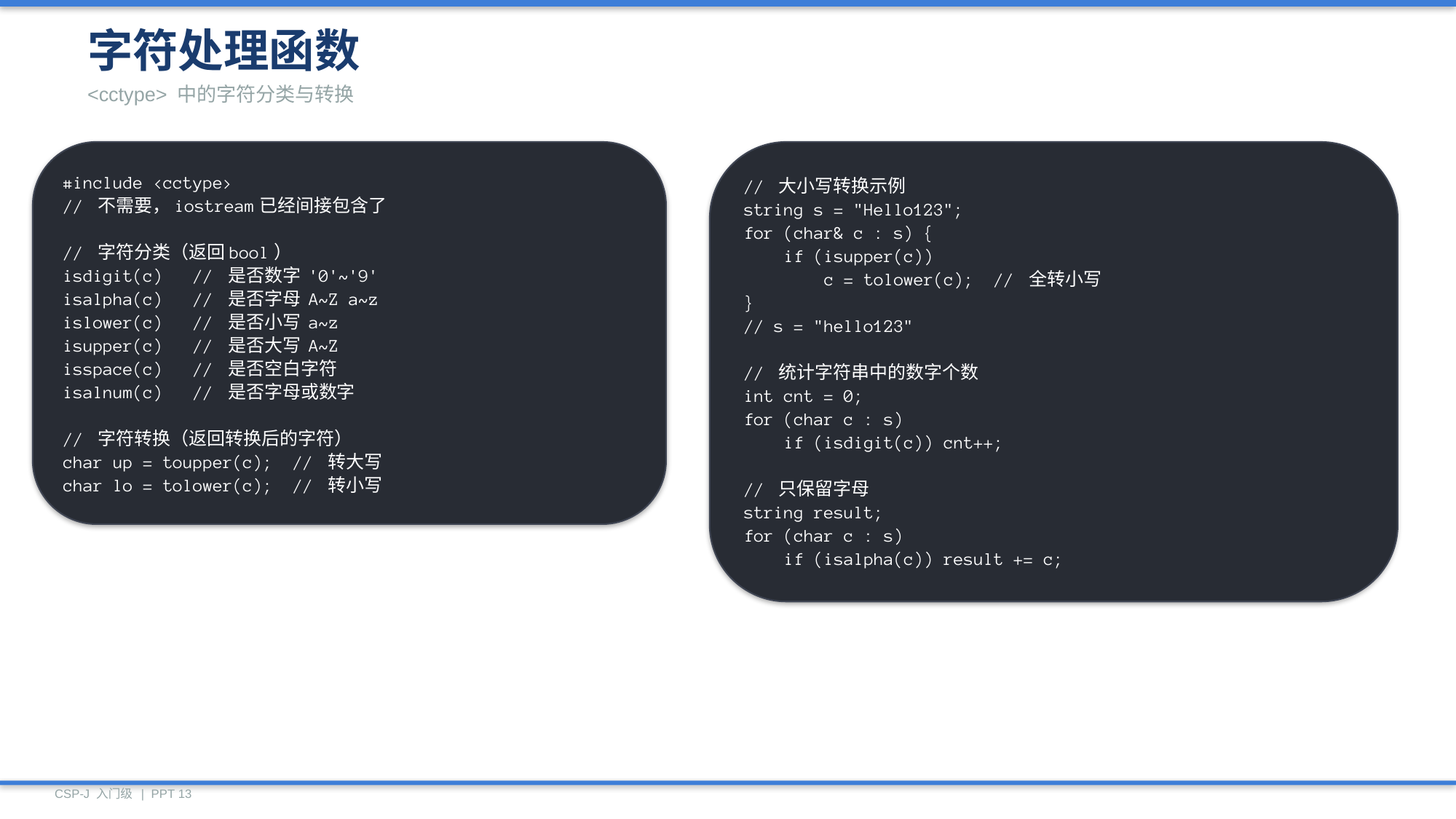

字符处理函数
<cctype> 中的字符分类与转换
#include <cctype>
// 不需要，iostream已经间接包含了

// 字符分类（返回bool）
isdigit(c)   // 是否数字 '0'~'9'
isalpha(c)   // 是否字母 A~Z a~z
islower(c)   // 是否小写 a~z
isupper(c)   // 是否大写 A~Z
isspace(c)   // 是否空白字符
isalnum(c)   // 是否字母或数字

// 字符转换（返回转换后的字符）
char up = toupper(c);  // 转大写
char lo = tolower(c);  // 转小写
// 大小写转换示例
string s = "Hello123";
for (char& c : s) {
    if (isupper(c))
        c = tolower(c);  // 全转小写
}
// s = "hello123"

// 统计字符串中的数字个数
int cnt = 0;
for (char c : s)
    if (isdigit(c)) cnt++;

// 只保留字母
string result;
for (char c : s)
    if (isalpha(c)) result += c;

CSP-J 入门级  |  PPT 13